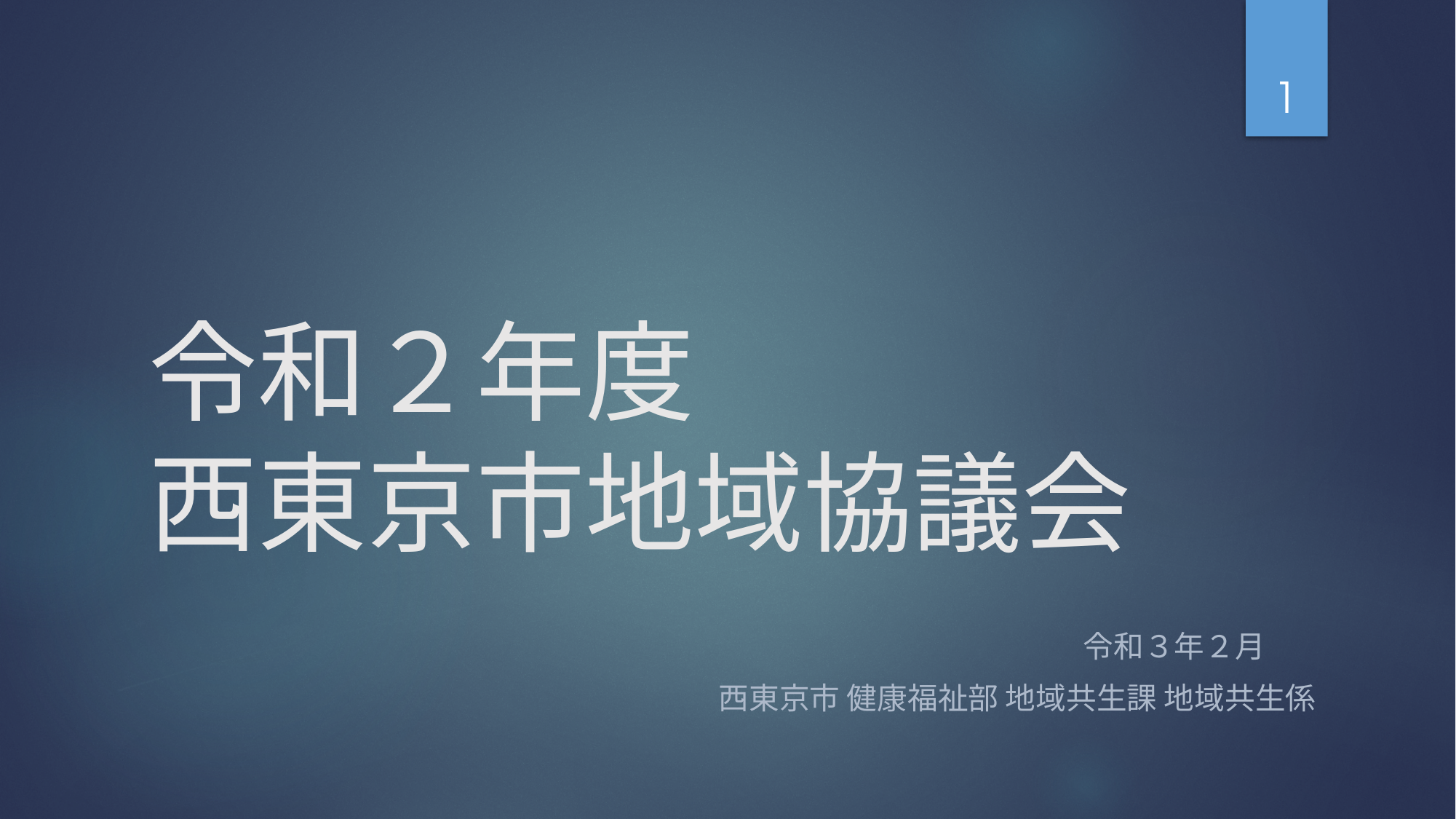

1
# 令和２年度 西東京市地域協議会
　　　　　　　　　　　　　　　　　　　　　　　　　　令和３年２月
　　　　　　　　　　　　　　西東京市 健康福祉部 地域共生課 地域共生係